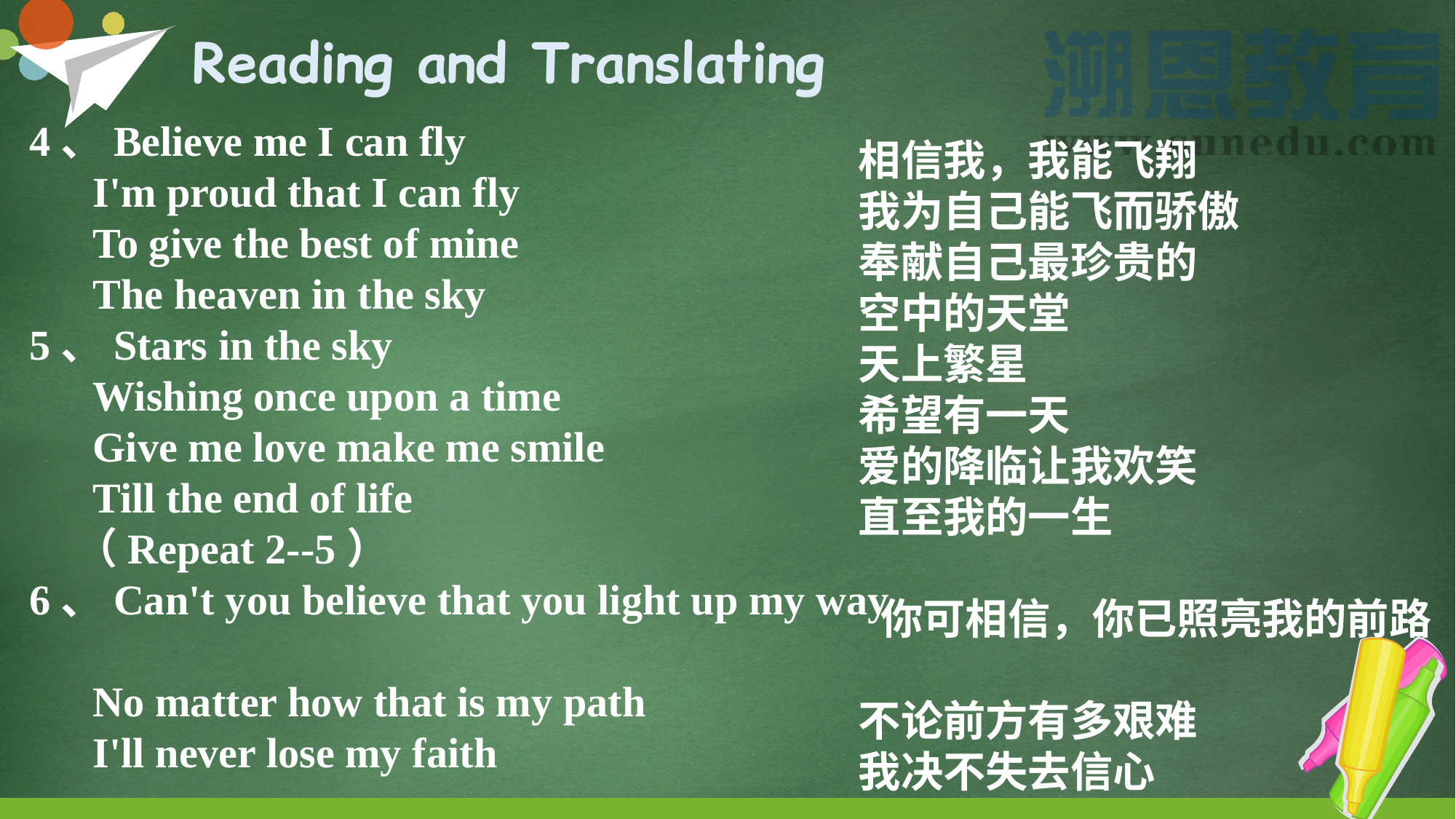

Reading and Translating

4、Believe me I can fly
      I'm proud that I can fly
      To give the best of mine
      The heaven in the sky
5、Stars in the sky
      Wishing once upon a time
      Give me love make me smile
      Till the end of life
   （Repeat 2--5）
6、Can't you believe that you light up my way
      No matter how that is my path
      I'll never lose my faith
相信我，我能飞翔
我为自己能飞而骄傲
奉献自己最珍贵的
空中的天堂
天上繁星
希望有一天
爱的降临让我欢笑
直至我的一生

 你可相信，你已照亮我的前路
不论前方有多艰难
我决不失去信心